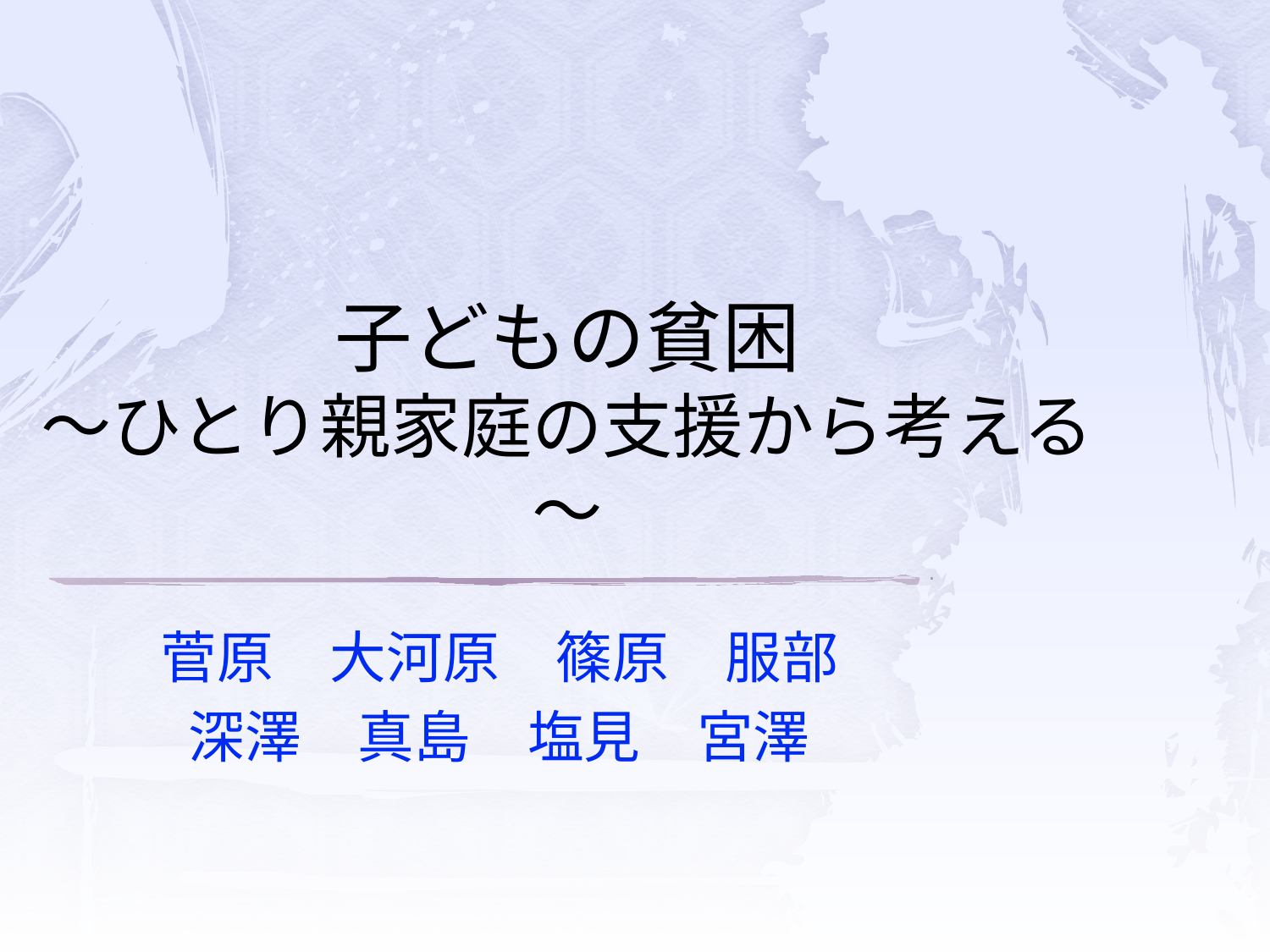

# 子どもの貧困 ～ひとり親家庭の支援から考える～
菅原　大河原　篠原　服部
深澤　真島　塩見　宮澤